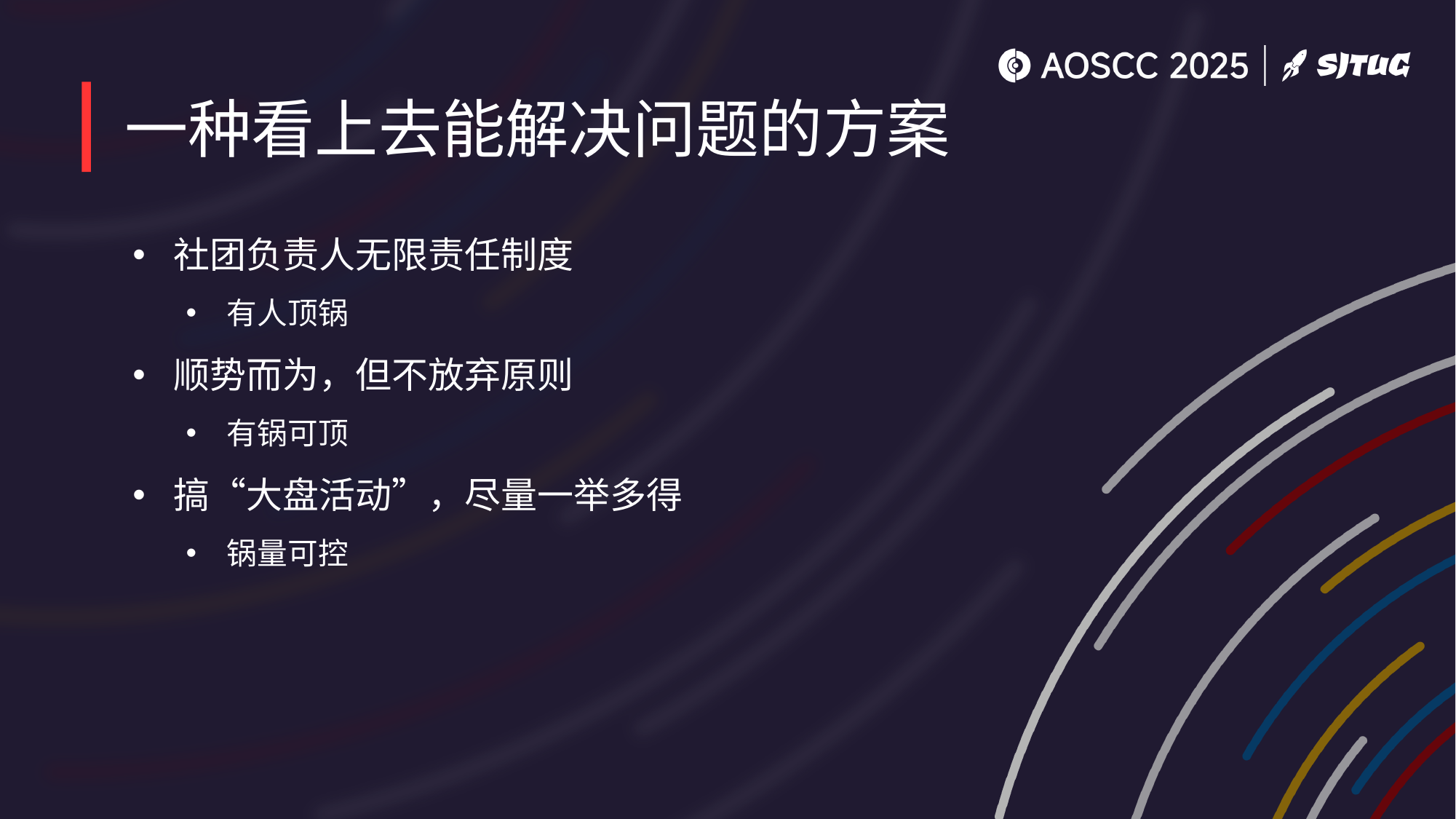

# 一种看上去能解决问题的方案
社团负责人无限责任制度
有人顶锅
顺势而为，但不放弃原则
有锅可顶
搞“大盘活动”，尽量一举多得
锅量可控